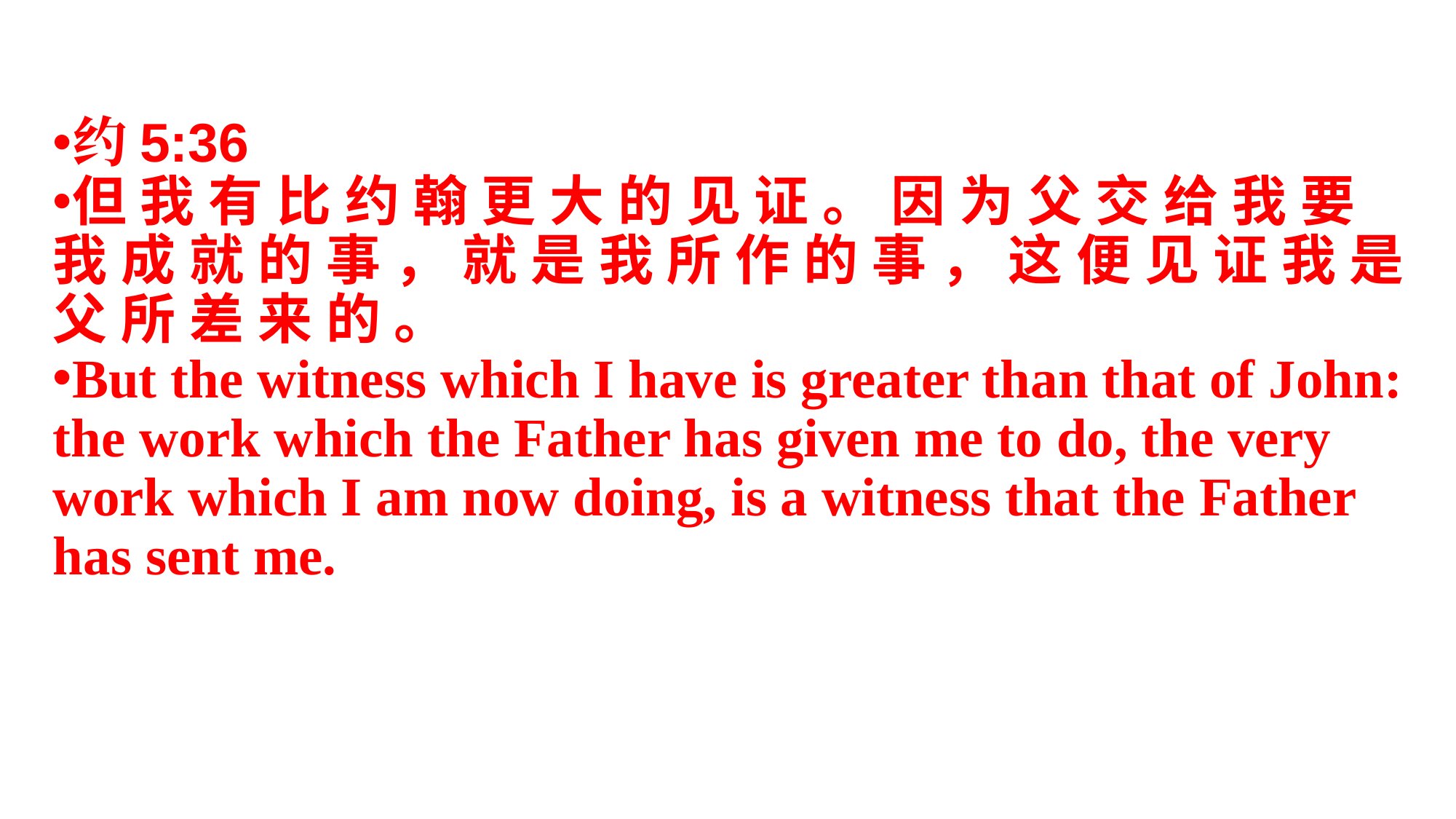

约5:36
但 我 有 比 约 翰 更 大 的 见 证 。 因 为 父 交 给 我 要 我 成 就 的 事 ， 就 是 我 所 作 的 事 ， 这 便 见 证 我 是 父 所 差 来 的 。
But the witness which I have is greater than that of John: the work which the Father has given me to do, the very work which I am now doing, is a witness that the Father has sent me.